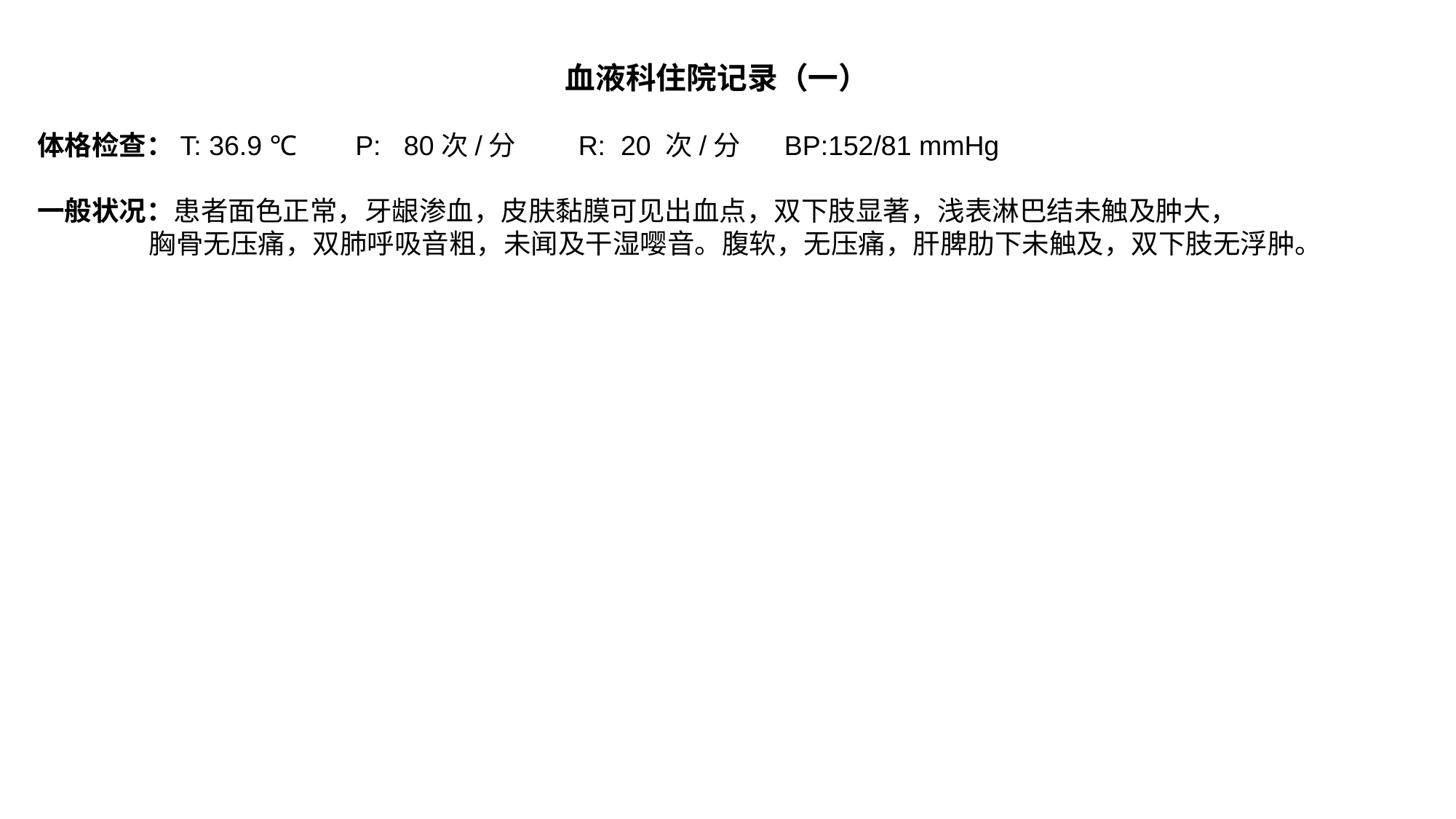

血液科住院记录（一）

体格检查：T: 36.9 ℃       P:   80次/分         R:  20 次/分      BP:152/81 mmHg

一般状况：患者面色正常，牙龈渗血，皮肤黏膜可见出血点，双下肢显著，浅表淋巴结未触及肿大，
                 胸骨无压痛，双肺呼吸音粗，未闻及干湿嘤音。腹软，无压痛，肝脾肋下未触及，双下肢无浮肿。